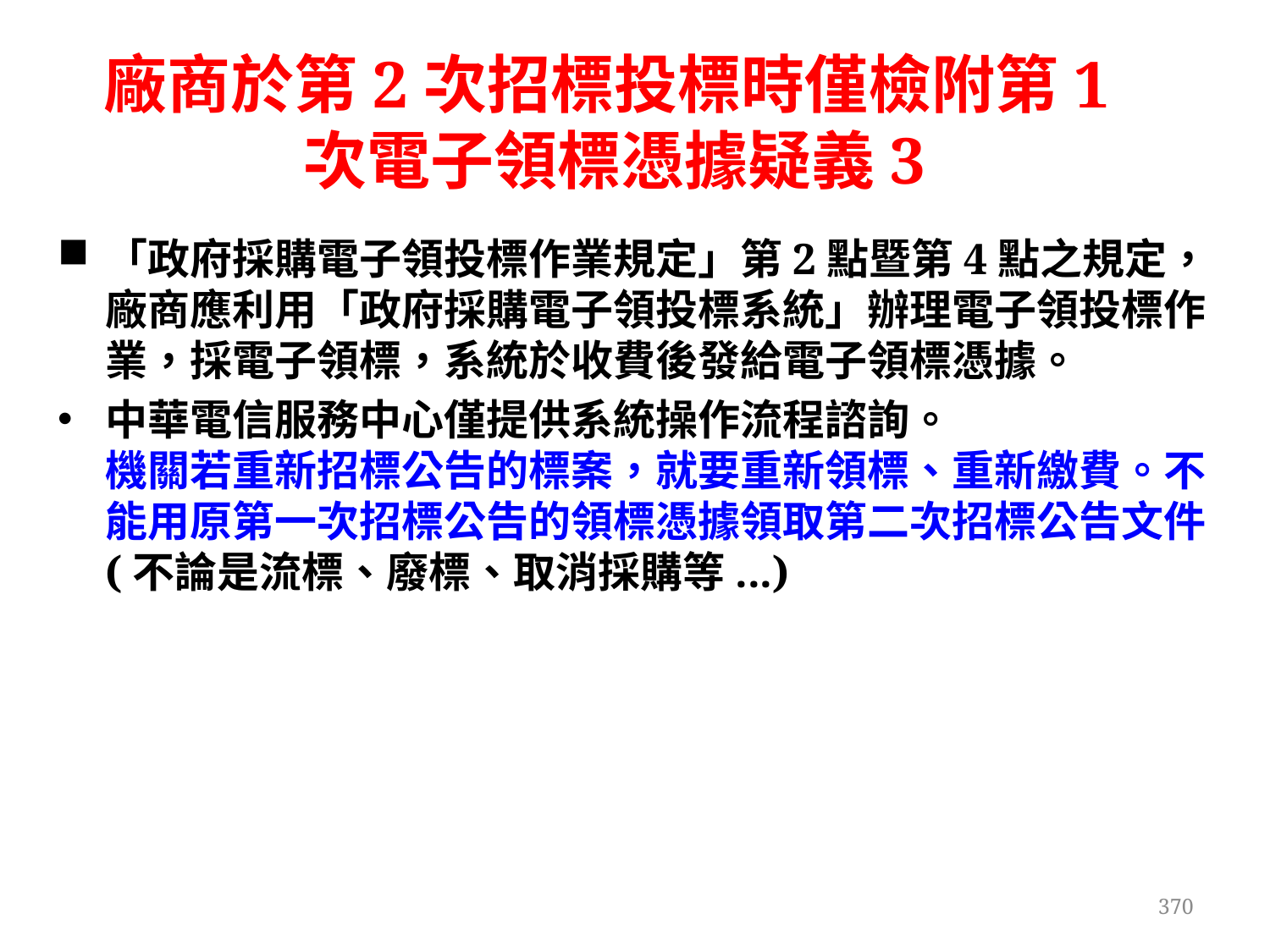

廠商於第2次招標投標時僅檢附第1次電子領標憑據疑義3
「政府採購電子領投標作業規定」第2點暨第4點之規定，廠商應利用「政府採購電子領投標系統」辦理電子領投標作業，採電子領標，系統於收費後發給電子領標憑據。
中華電信服務中心僅提供系統操作流程諮詢。
機關若重新招標公告的標案，就要重新領標、重新繳費。不能用原第一次招標公告的領標憑據領取第二次招標公告文件(不論是流標、廢標、取消採購等...)
370